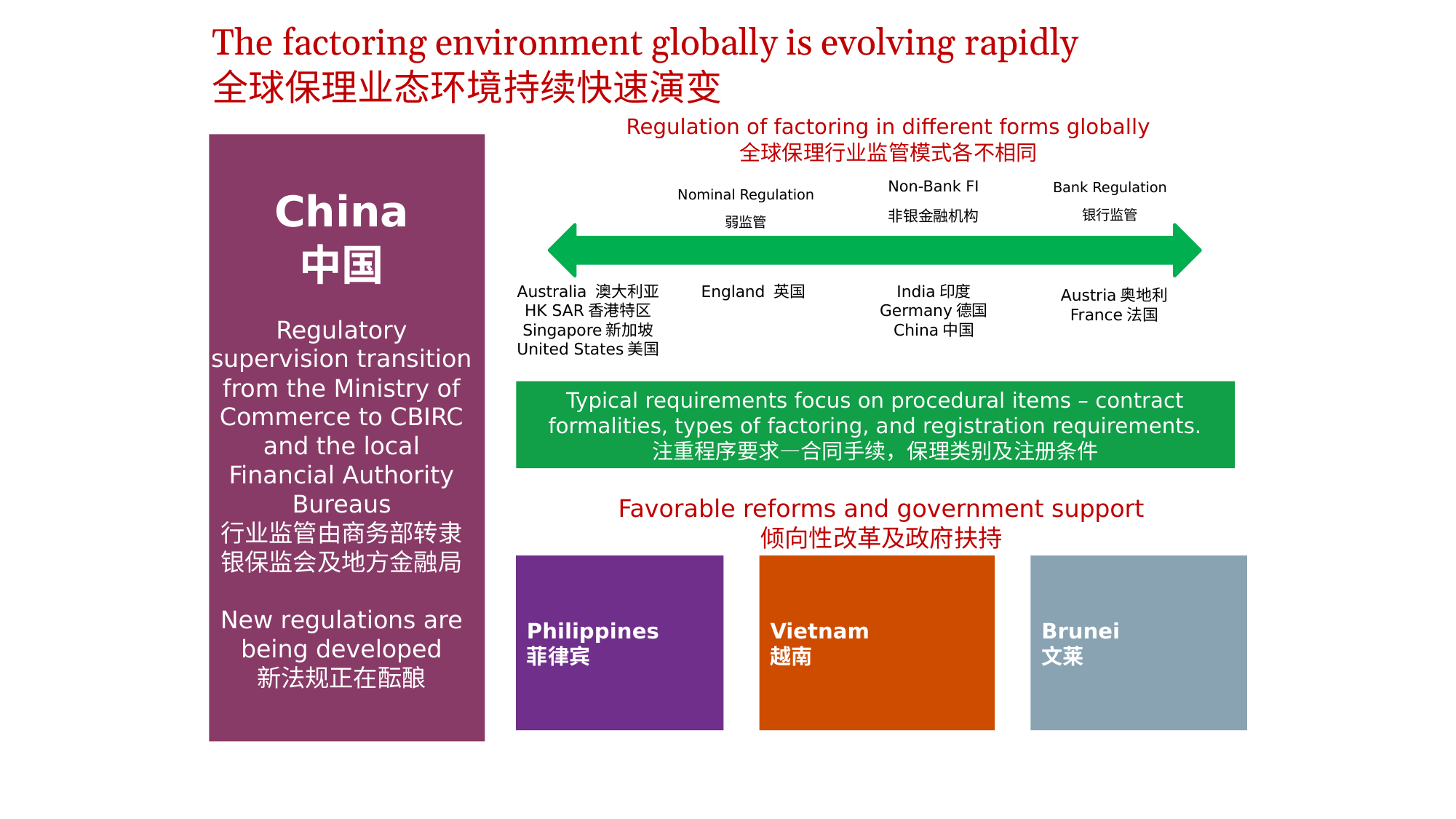

# The factoring environment globally is evolving rapidly 全球保理业态环境持续快速演变
Regulation of factoring in different forms globally
全球保理行业监管模式各不相同
China
中国
Regulatory supervision transition from the Ministry of Commerce to CBIRC and the local Financial Authority Bureaus
行业监管由商务部转隶银保监会及地方金融局

New regulations are being developed
新法规正在酝酿

Non-Bank FI
非银金融机构
Bank Regulation
银行监管
Nominal Regulation
弱监管

Australia 澳大利亚
HK SAR香港特区
Singapore新加坡
United States美国
England 英国
India印度
Germany德国
China中国
Austria奥地利
France法国
Typical requirements focus on procedural items – contract formalities, types of factoring, and registration requirements.
注重程序要求—合同手续，保理类别及注册条件
Favorable reforms and government support
倾向性改革及政府扶持
Philippines
菲律宾
Vietnam
越南
Brunei
文莱